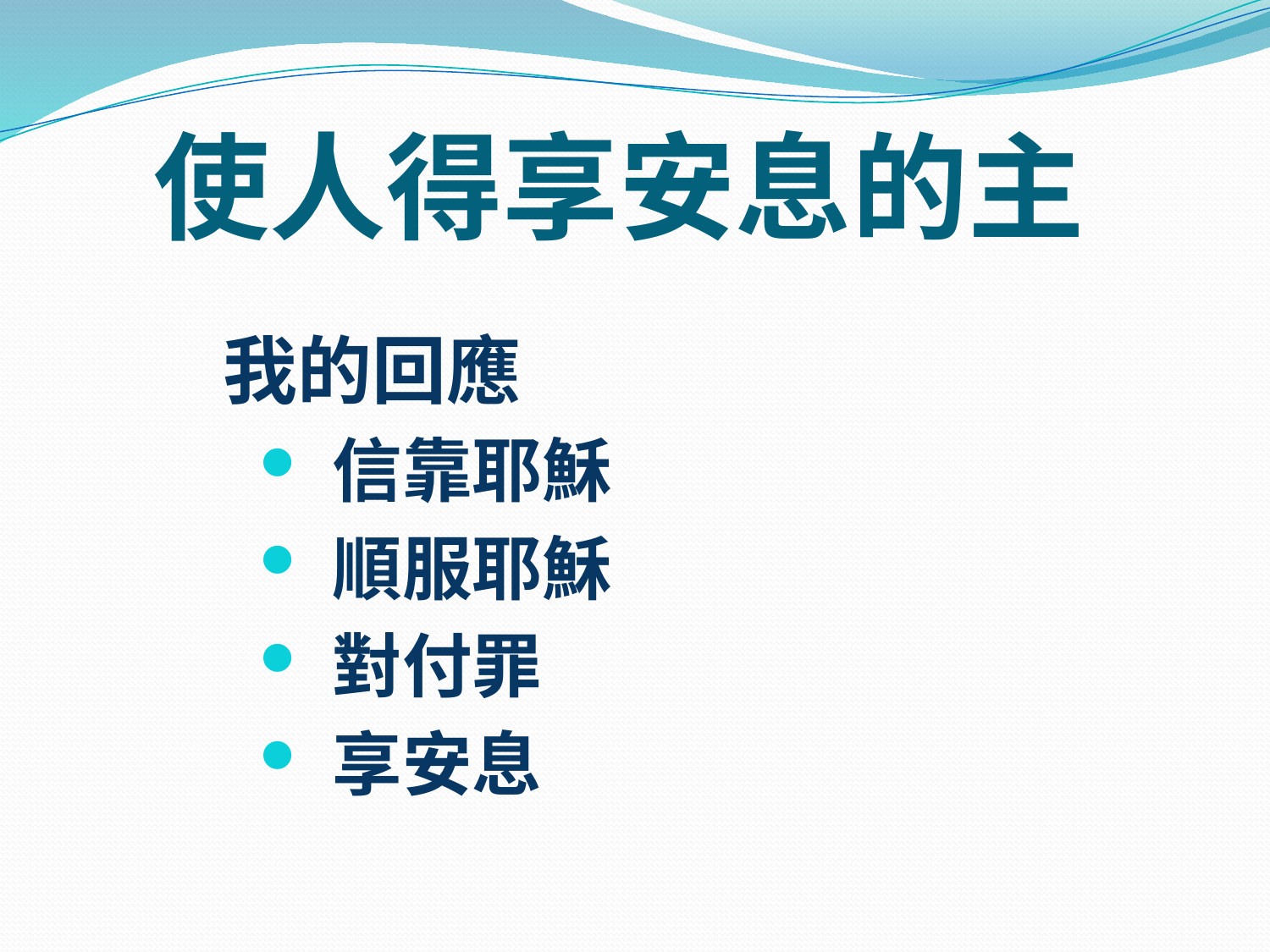

# 使人得享安息的主
我的回應
 信靠耶穌
 順服耶穌
 對付罪
 享安息